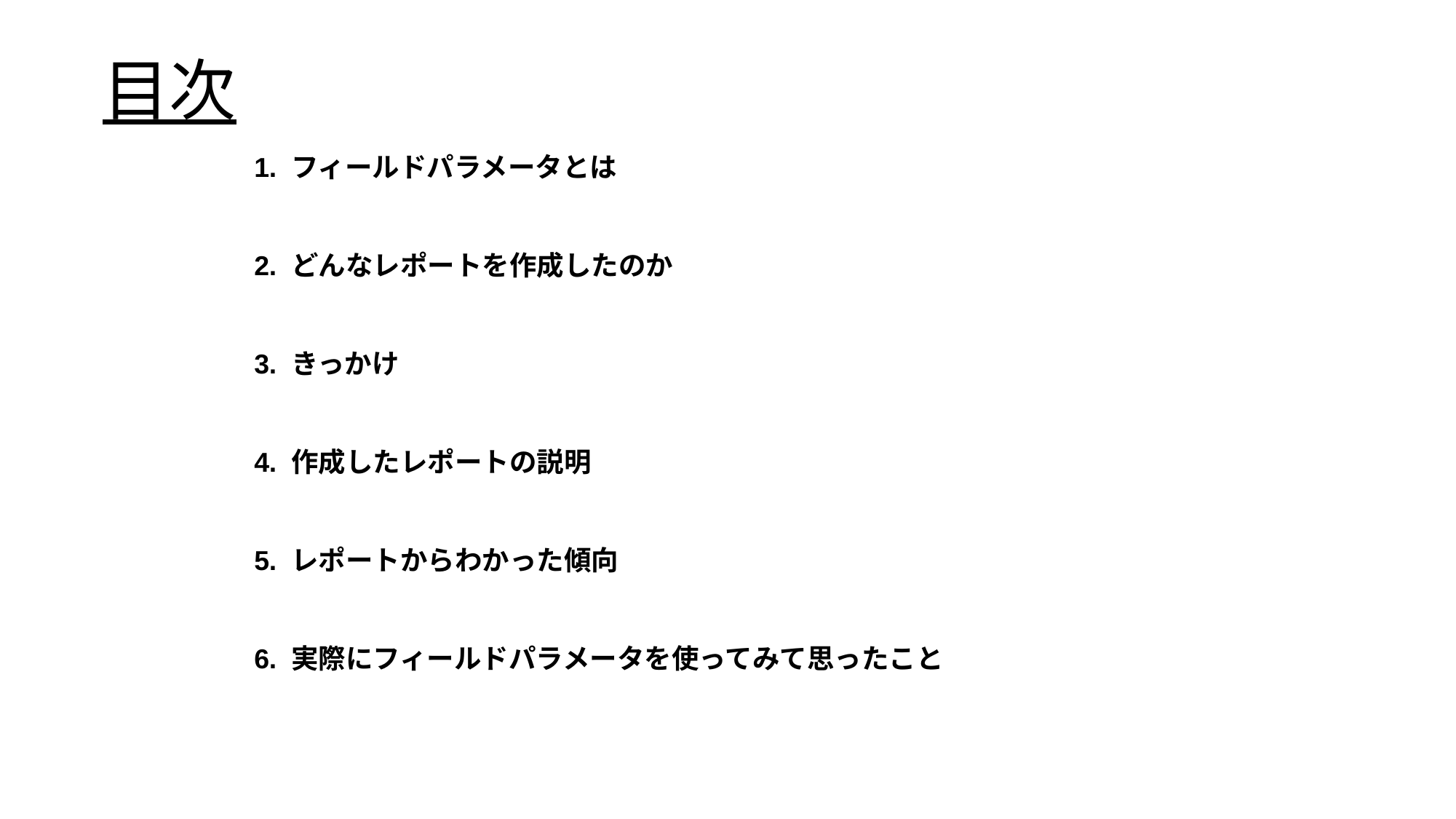

# 目次
1. フィールドパラメータとは

2. どんなレポートを作成したのか

3. きっかけ

4. 作成したレポートの説明

5. レポートからわかった傾向

6. 実際にフィールドパラメータを使ってみて思ったこと